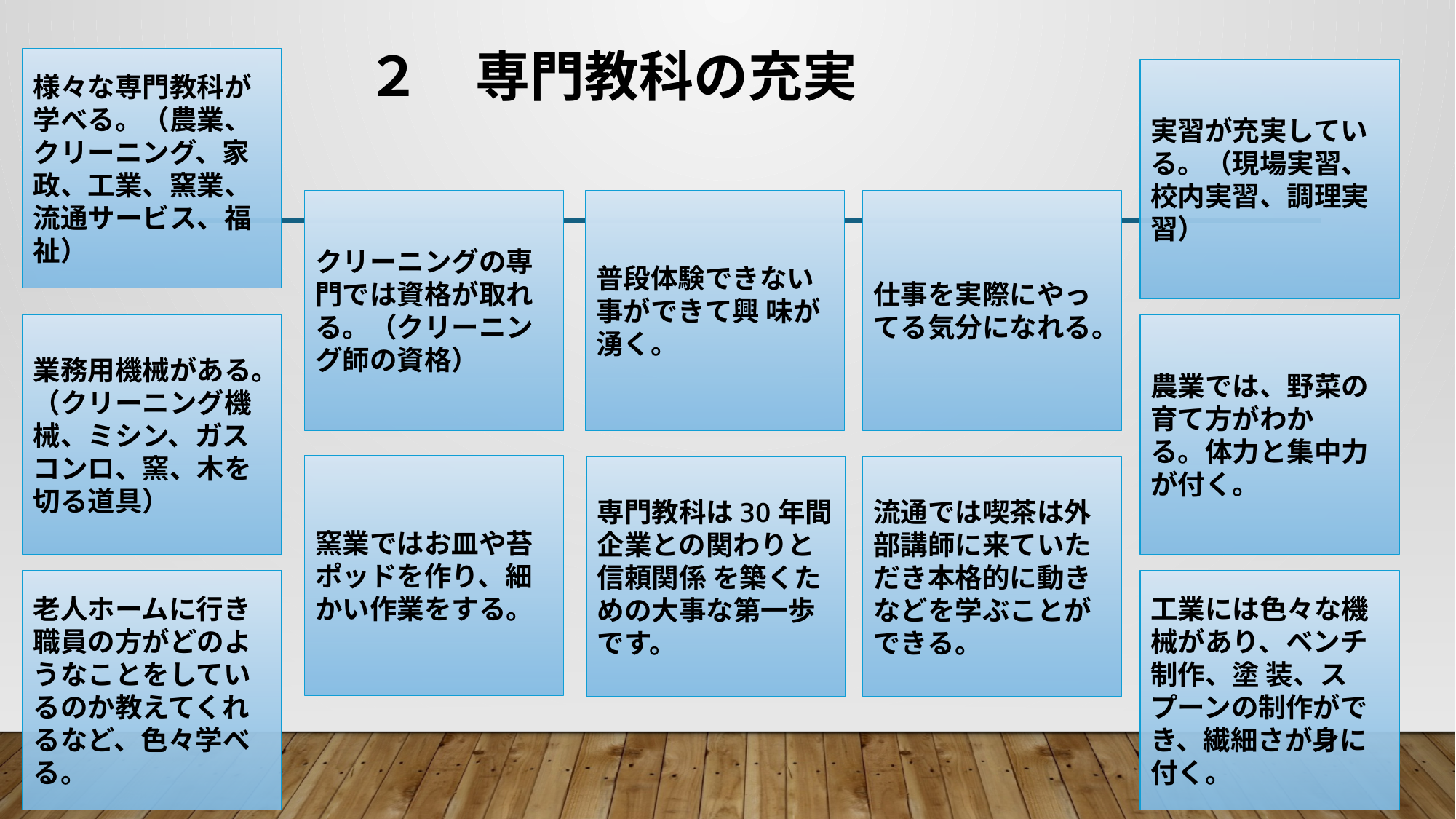

２　専門教科の充実
様々な専門教科が学べる。（農業、クリーニング、家政、工業、窯業、流通サービス、福祉）
実習が充実している。（現場実習、校内実習、調理実習）
クリーニングの専門では資格が取れる。（クリーニング師の資格）
普段体験できない事ができて興 味が湧く。
仕事を実際にやってる気分になれる。
業務用機械がある。（クリーニング機械、ミシン、ガスコンロ、窯、木を切る道具）
農業では、野菜の育て方がわか
る。体力と集中力が付く。
窯業ではお皿や苔ポッドを作り、細かい作業をする。
専門教科は30年間企業との関わりと信頼関係 を築くための大事な第一歩です。
流通では喫茶は外部講師に来ていただき本格的に動きなどを学ぶことができる。
老人ホームに行き職員の方がどのようなことをしているのか教えてくれるなど、色々学べる。
工業には色々な機械があり、ベンチ制作、塗 装、スプーンの制作ができ、繊細さが身に付く。